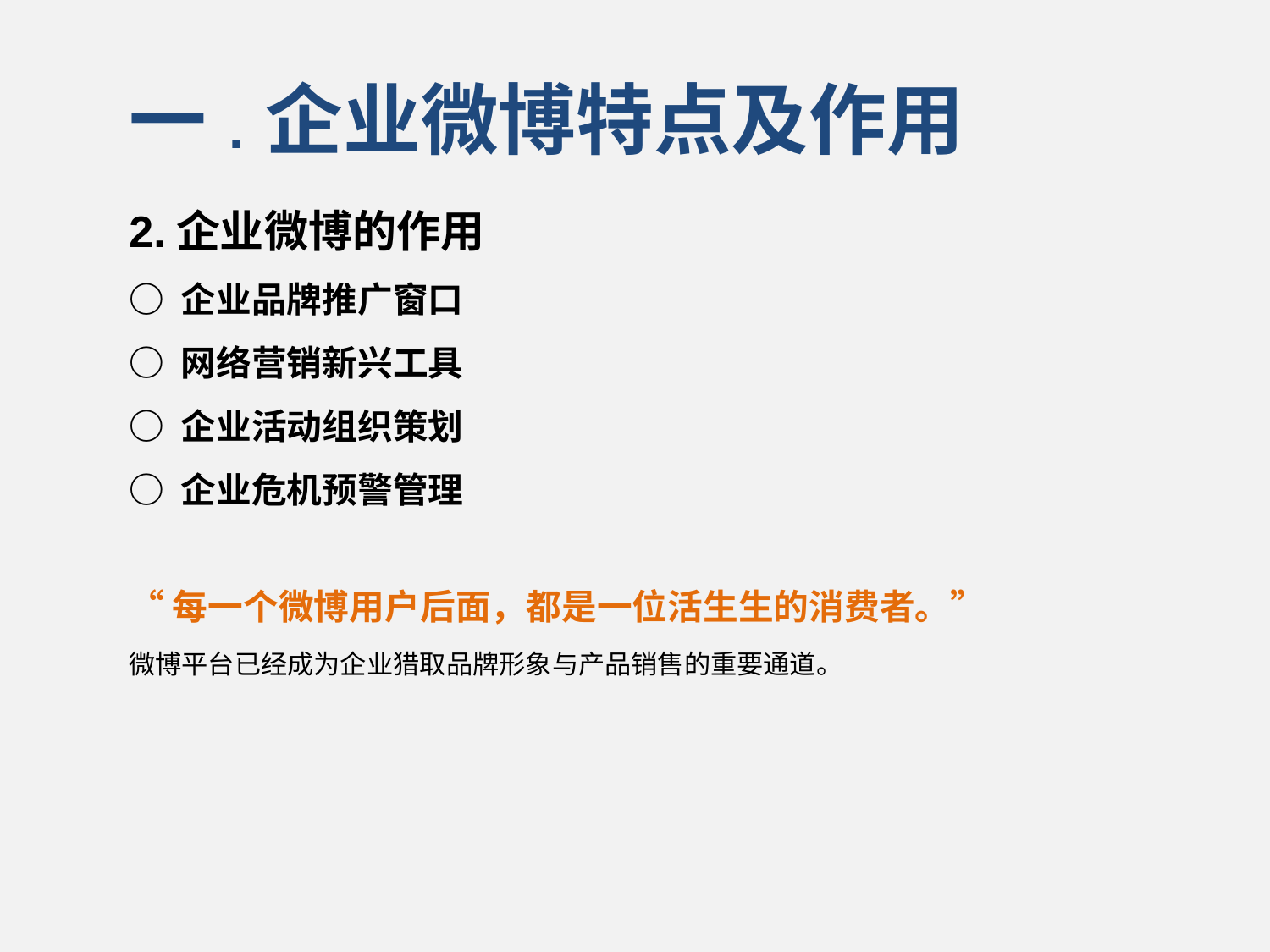

# 一.企业微博特点及作用
2.企业微博的作用
○ 企业品牌推广窗口
○ 网络营销新兴工具
○ 企业活动组织策划
○ 企业危机预警管理

“每一个微博用户后面，都是一位活生生的消费者。”
微博平台已经成为企业猎取品牌形象与产品销售的重要通道。